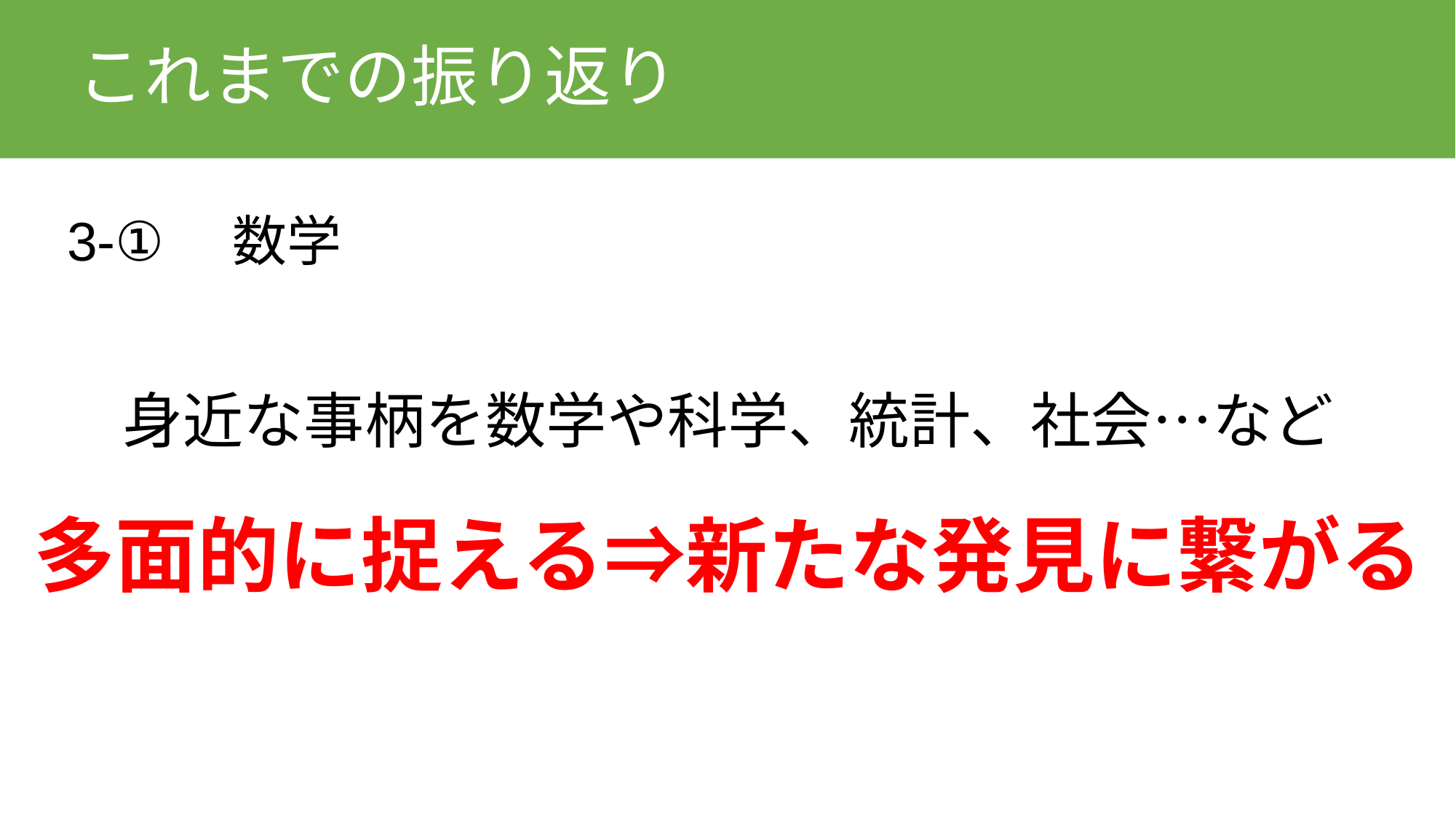

# これまでの振り返り
3-①　数学
トイレットペーパーを題材に、数学の数列や図形を利用。

身近な事柄を数学や科学、統計、社会…など
多面的に捉える⇒新たな発見に繋がる